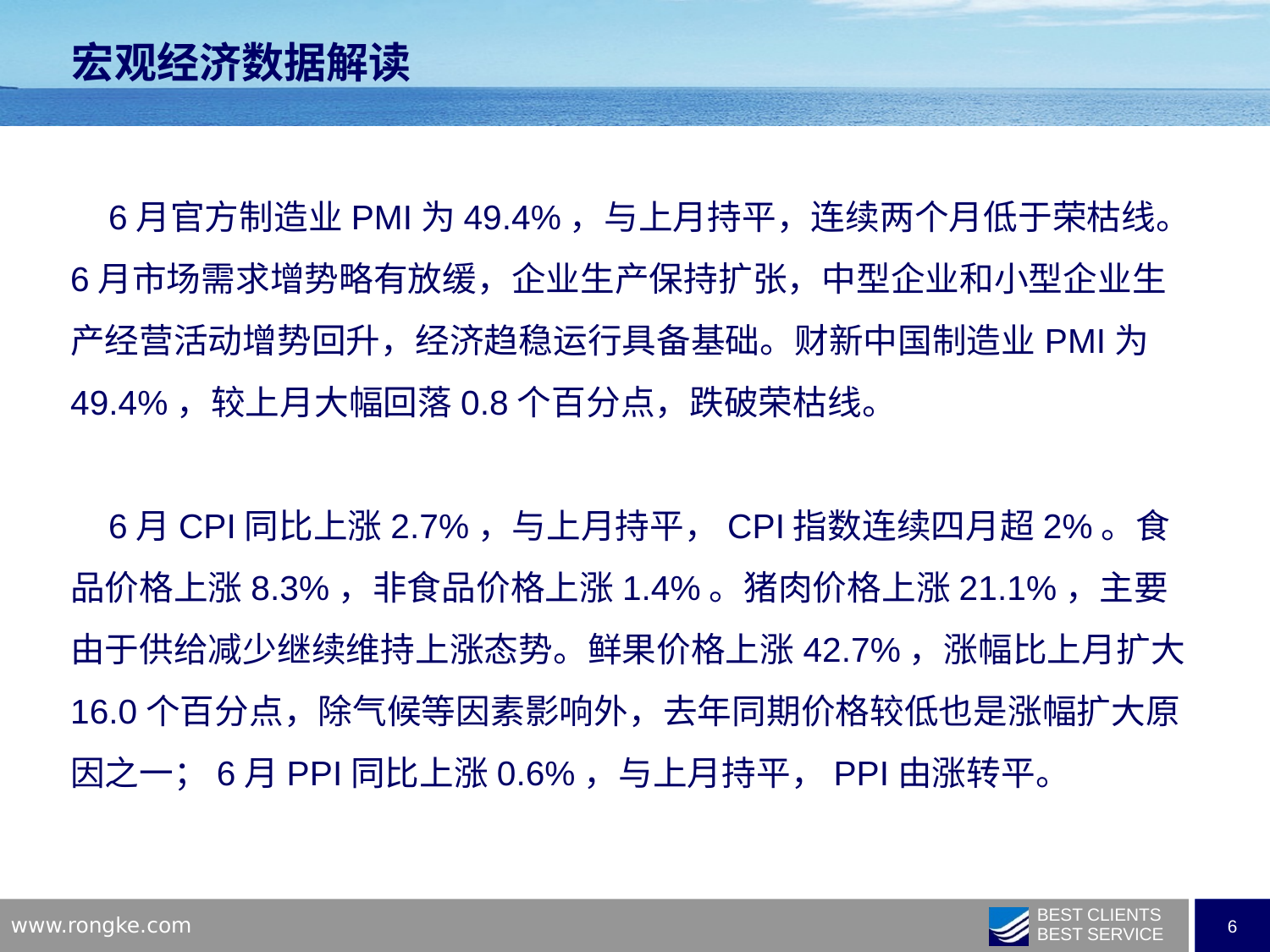

宏观经济数据解读

    6月官方制造业PMI为49.4%，与上月持平，连续两个月低于荣枯线。6月市场需求增势略有放缓，企业生产保持扩张，中型企业和小型企业生产经营活动增势回升，经济趋稳运行具备基础。财新中国制造业PMI为49.4%，较上月大幅回落0.8个百分点，跌破荣枯线。

    6月CPI同比上涨2.7%，与上月持平，CPI指数连续四月超2%。食品价格上涨8.3%，非食品价格上涨1.4%。猪肉价格上涨21.1%，主要由于供给减少继续维持上涨态势。鲜果价格上涨42.7%，涨幅比上月扩大16.0个百分点，除气候等因素影响外，去年同期价格较低也是涨幅扩大原因之一；6月PPI同比上涨0.6%，与上月持平，PPI由涨转平。